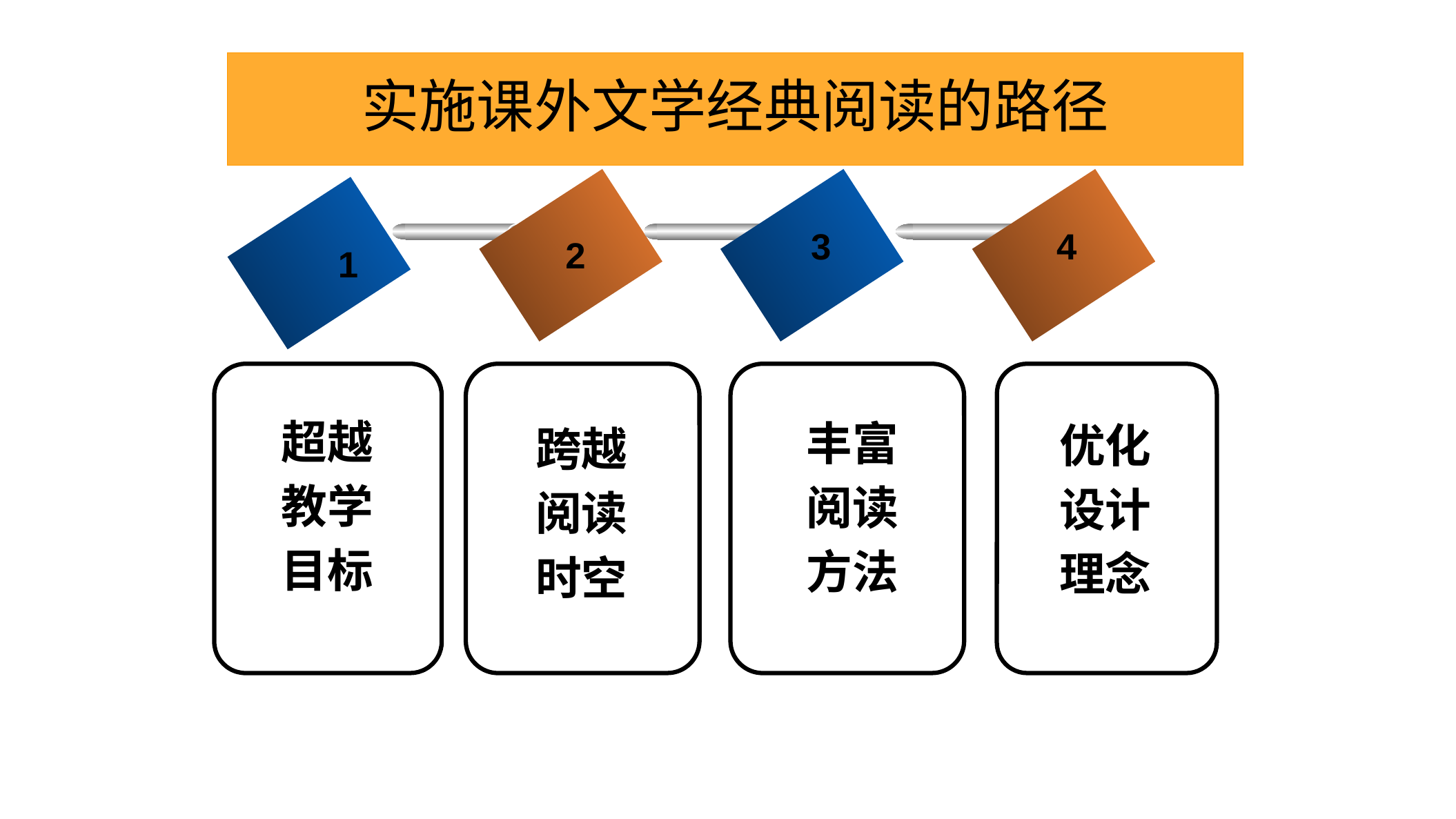

# 实施课外文学经典阅读的路径

3
4
2
1

超越
教学
目标
丰富
阅读
方法
优化
设计
理念
跨越
阅读
时空